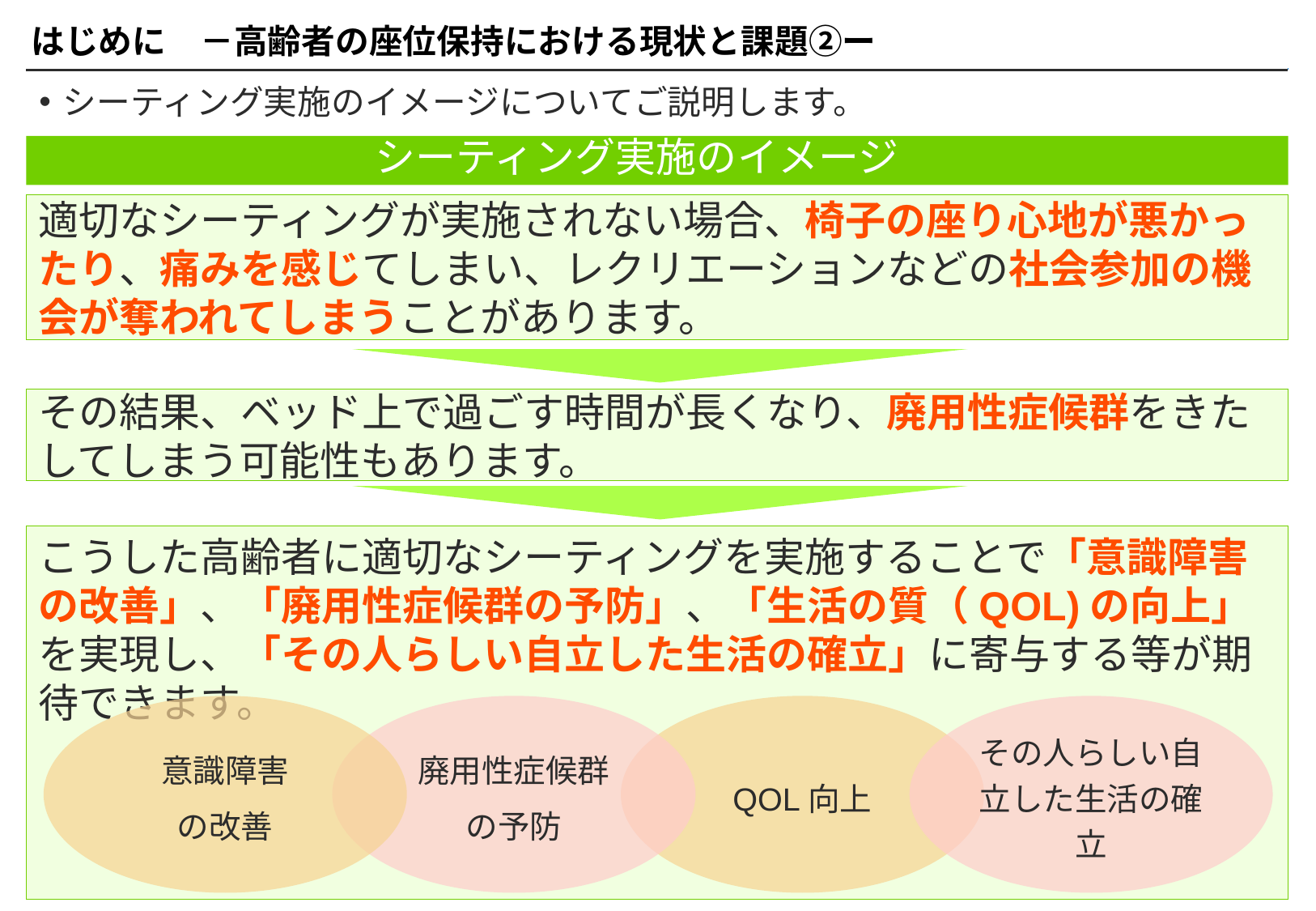

# はじめに　－高齢者の座位保持における現状と課題②ー
シーティング実施のイメージについてご説明します。
シーティング実施のイメージ
適切なシーティングが実施されない場合、椅子の座り心地が悪かったり、痛みを感じてしまい、レクリエーションなどの社会参加の機会が奪われてしまうことがあります。

その結果、ベッド上で過ごす時間が長くなり、廃用性症候群をきたしてしまう可能性もあります。

こうした高齢者に適切なシーティングを実施することで「意識障害の改善」、「廃用性症候群の予防」、「生活の質（QOL)の向上」を実現し、「その人らしい自立した生活の確立」に寄与する等が期待できます。

意識障害
の改善
廃用性症候群
の予防
QOL向上
その人らしい自立した生活の確立